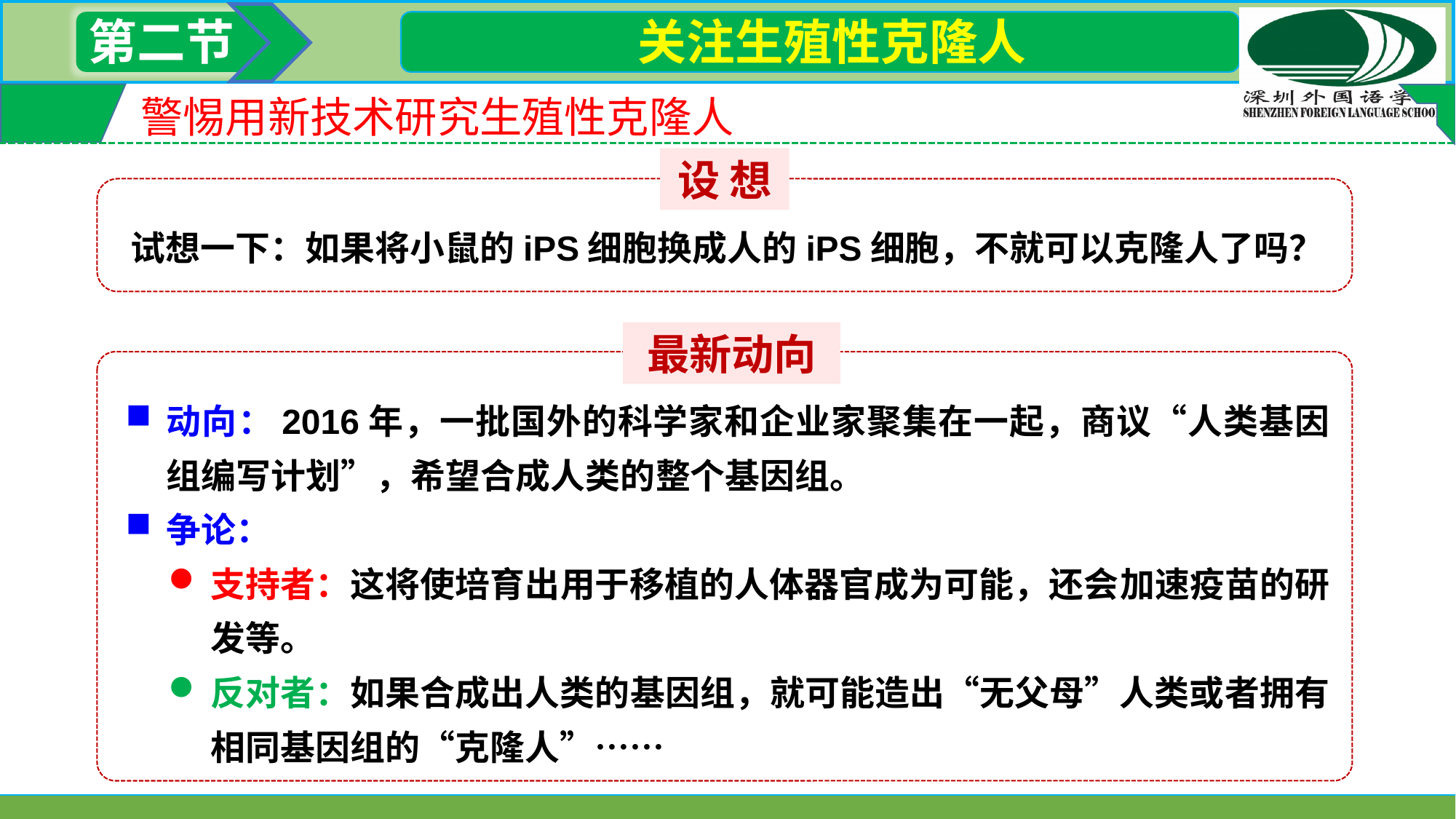

第二节
     关注生殖性克隆人

警惕用新技术研究生殖性克隆人

设 想

试想一下：如果将小鼠的iPS细胞换成人的iPS细胞，不就可以克隆人了吗？
最新动向

动向：2016年，一批国外的科学家和企业家聚集在一起，商议“人类基因组编写计划”，希望合成人类的整个基因组。
争论：
支持者：这将使培育出用于移植的人体器官成为可能，还会加速疫苗的研发等。
反对者：如果合成出人类的基因组，就可能造出“无父母”人类或者拥有相同基因组的“克隆人”……